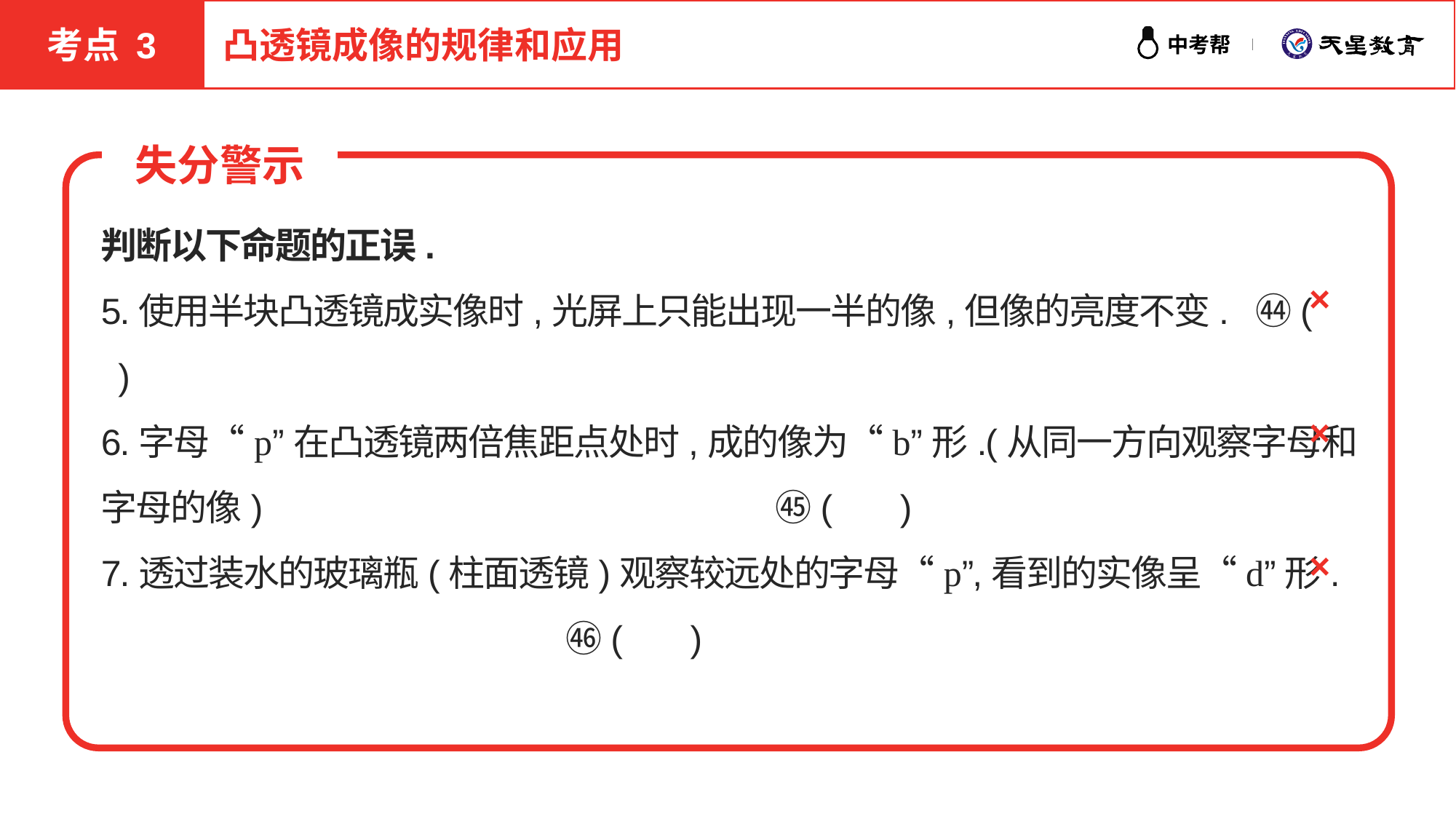

考点 3
凸透镜成像的规律和应用
失分警示

判断以下命题的正误.
5.使用半块凸透镜成实像时,光屏上只能出现一半的像,但像的亮度不变.  ㊹(　  )
6.字母“p”在凸透镜两倍焦距点处时,成的像为“b”形.(从同一方向观察字母和字母的像)                                                          ㊺(　  )
7.透过装水的玻璃瓶(柱面透镜)观察较远处的字母“p”,看到的实像呈“d”形.
                                                                    ㊻(　  )
×
×
×